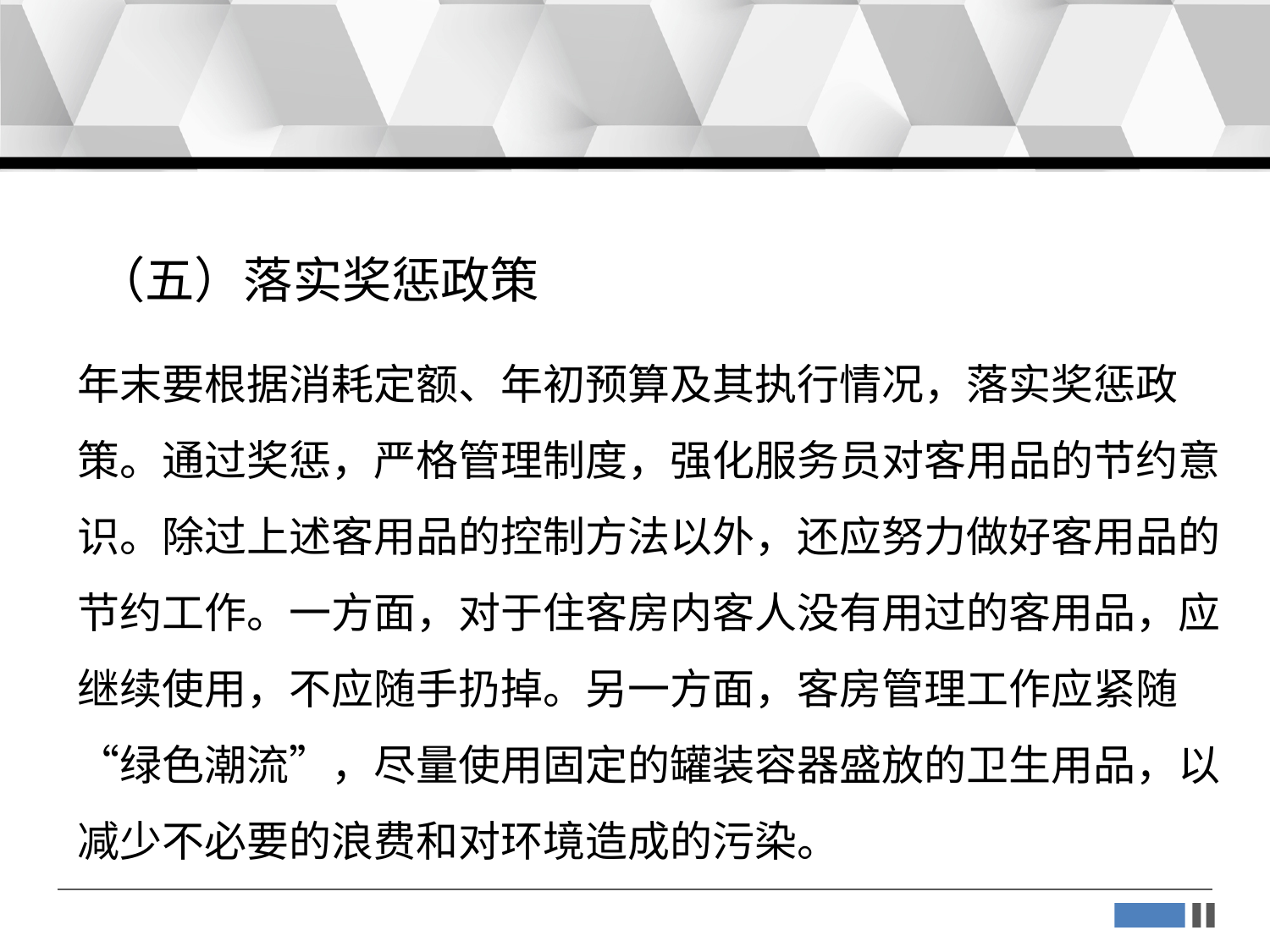

（五）落实奖惩政策
年末要根据消耗定额、年初预算及其执行情况，落实奖惩政策。通过奖惩，严格管理制度，强化服务员对客用品的节约意识。除过上述客用品的控制方法以外，还应努力做好客用品的节约工作。一方面，对于住客房内客人没有用过的客用品，应继续使用，不应随手扔掉。另一方面，客房管理工作应紧随“绿色潮流”，尽量使用固定的罐装容器盛放的卫生用品，以减少不必要的浪费和对环境造成的污染。